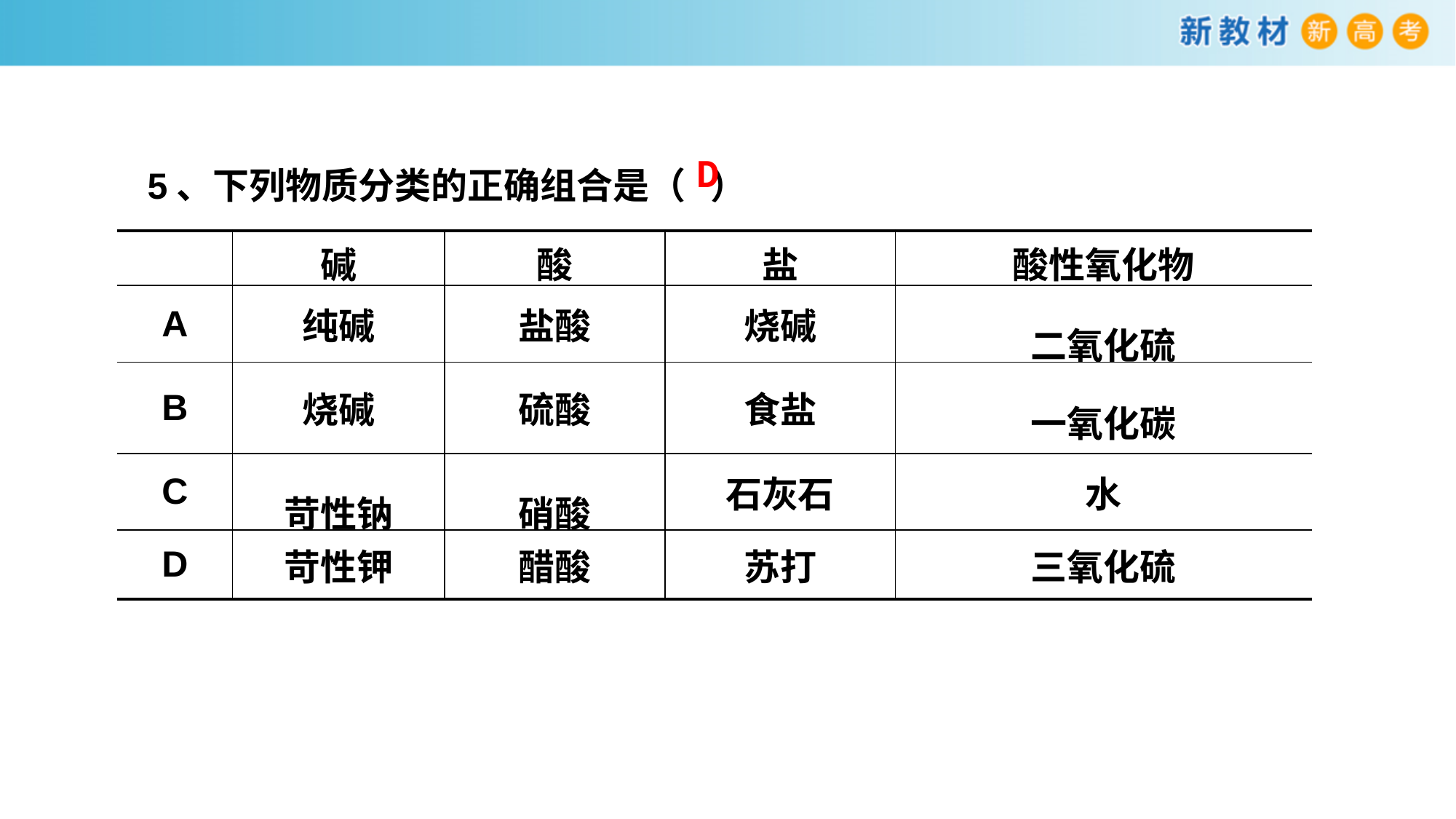

5、下列物质分类的正确组合是（   ）
D
|  | 碱 | 酸 | 盐 | 酸性氧化物 |
| --- | --- | --- | --- | --- |
| A | 纯碱 | 盐酸 | 烧碱 | 二氧化硫 |
| B | 烧碱 | 硫酸 | 食盐 | 一氧化碳 |
| C | 苛性钠 | 硝酸 | 石灰石 | 水 |
| D | 苛性钾 | 醋酸 | 苏打 | 三氧化硫 |